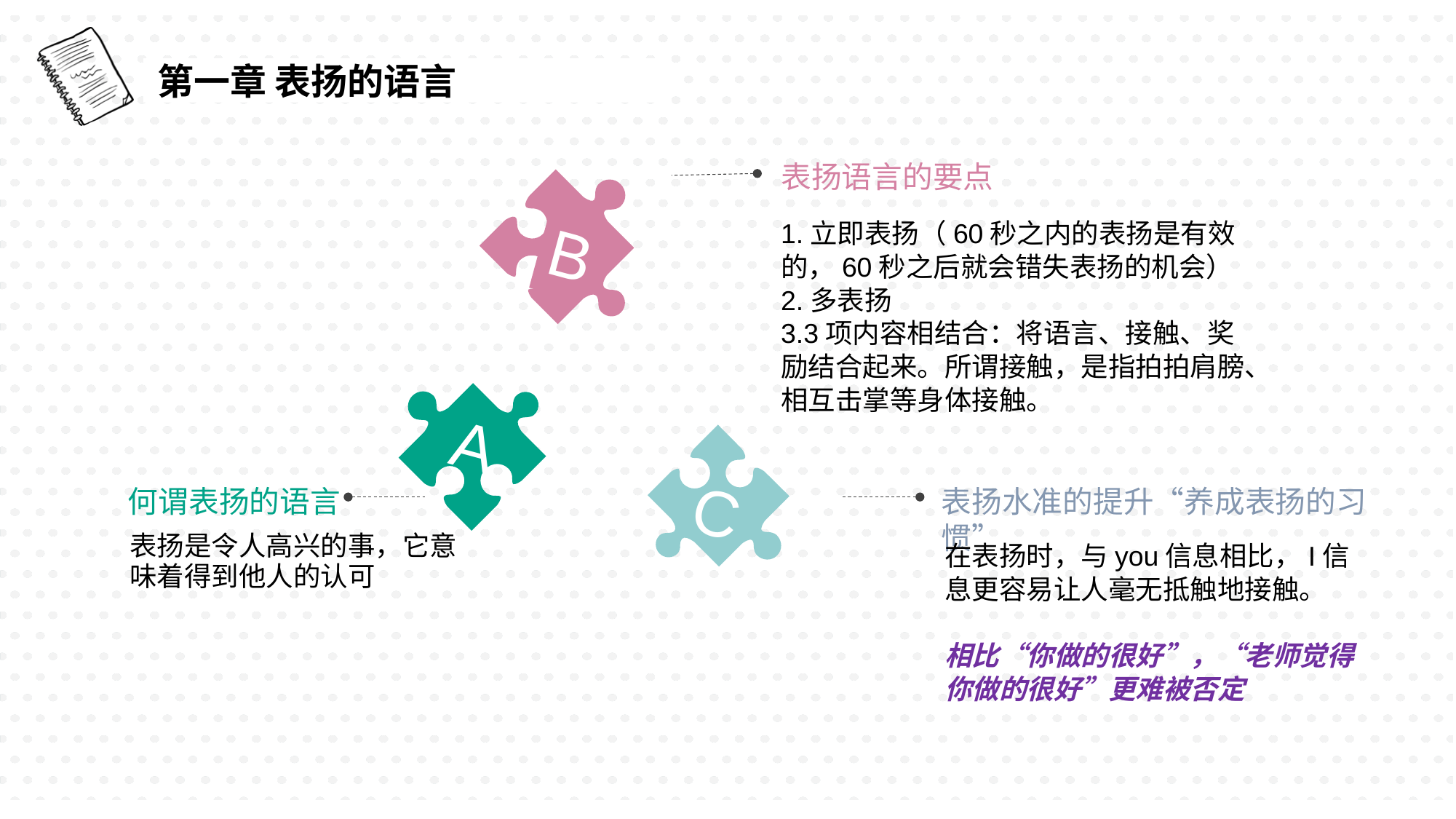

第一章 表扬的语言

表扬语言的要点

B

1.立即表扬（60秒之内的表扬是有效的，60秒之后就会错失表扬的机会）
2.多表扬
3.3项内容相结合：将语言、接触、奖励结合起来。所谓接触，是指拍拍肩膀、相互击掌等身体接触。

A

C
表扬水准的提升“养成表扬的习惯”
何谓表扬的语言

表扬是令人高兴的事，它意味着得到他人的认可
在表扬时，与you信息相比，I信息更容易让人毫无抵触地接触。

相比“你做的很好”，“老师觉得你做的很好”更难被否定